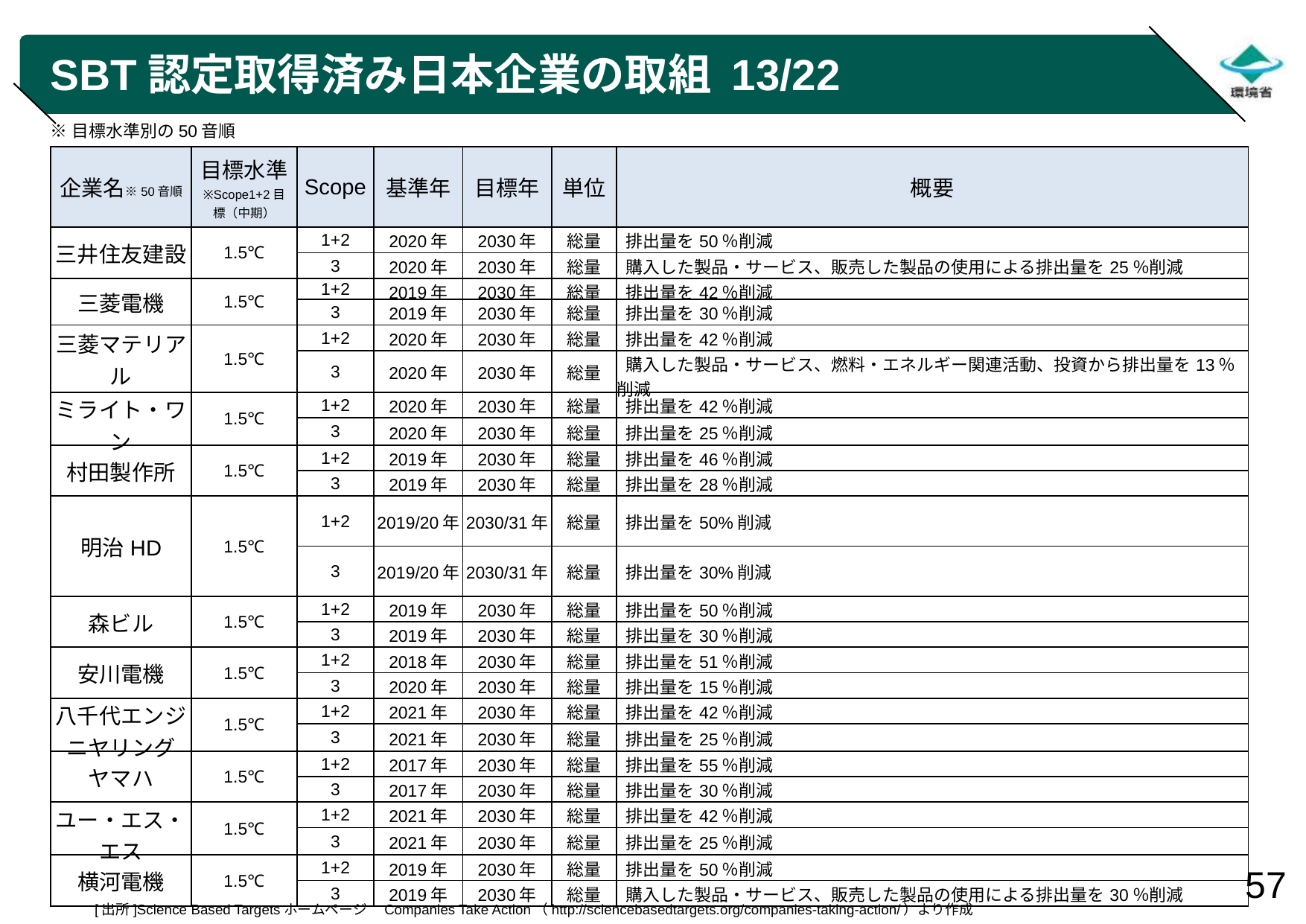

# SBT認定取得済み日本企業の取組 13/22
※目標水準別の50音順
| 企業名※50音順 | 目標水準 ※Scope1+2目標（中期） | Scope | 基準年 | 目標年 | 単位 | 概要 |
| --- | --- | --- | --- | --- | --- | --- |
| 三井住友建設 | 1.5℃ | 1+2 | 2020年 | 2030年 | 総量 | 排出量を50％削減 |
|  |  | 3 | 2020年 | 2030年 | 総量 | 購入した製品・サービス、販売した製品の使用による排出量を25％削減 |
| 三菱電機 | 1.5℃ | 1+2 | 2019年 | 2030年 | 総量 | 排出量を42％削減 |
|  |  | 3 | 2019年 | 2030年 | 総量 | 排出量を30％削減 |
| 三菱マテリアル | 1.5℃ | 1+2 | 2020年 | 2030年 | 総量 | 排出量を42％削減 |
|  |  | 3 | 2020年 | 2030年 | 総量 | 購入した製品・サービス、燃料・エネルギー関連活動、投資から排出量を13％削減 |
| ミライト・ワン | 1.5℃ | 1+2 | 2020年 | 2030年 | 総量 | 排出量を42％削減 |
|  |  | 3 | 2020年 | 2030年 | 総量 | 排出量を25％削減 |
| 村田製作所 | 1.5℃ | 1+2 | 2019年 | 2030年 | 総量 | 排出量を46％削減 |
|  |  | 3 | 2019年 | 2030年 | 総量 | 排出量を28％削減 |
| 明治HD | 1.5℃ | 1+2 | 2019/20年 | 2030/31年 | 総量 | 排出量を50%削減 |
|  |  | 3 | 2019/20年 | 2030/31年 | 総量 | 排出量を30%削減 |
| 森ビル | 1.5℃ | 1+2 | 2019年 | 2030年 | 総量 | 排出量を50％削減 |
|  |  | 3 | 2019年 | 2030年 | 総量 | 排出量を30％削減 |
| 安川電機 | 1.5℃ | 1+2 | 2018年 | 2030年 | 総量 | 排出量を51％削減 |
|  |  | 3 | 2020年 | 2030年 | 総量 | 排出量を15％削減 |
| 八千代エンジニヤリング | 1.5℃ | 1+2 | 2021年 | 2030年 | 総量 | 排出量を42％削減 |
|  |  | 3 | 2021年 | 2030年 | 総量 | 排出量を25％削減 |
| ヤマハ | 1.5℃ | 1+2 | 2017年 | 2030年 | 総量 | 排出量を55％削減 |
|  |  | 3 | 2017年 | 2030年 | 総量 | 排出量を30％削減 |
| ユー・エス・エス | 1.5℃ | 1+2 | 2021年 | 2030年 | 総量 | 排出量を42％削減 |
|  |  | 3 | 2021年 | 2030年 | 総量 | 排出量を25％削減 |
| 横河電機 | 1.5℃ | 1+2 | 2019年 | 2030年 | 総量 | 排出量を50％削減 |
|  |  | 3 | 2019年 | 2030年 | 総量 | 購入した製品・サービス、販売した製品の使用による排出量を30％削減 |
[出所]Science Based Targetsホームページ　Companies Take Action（http://sciencebasedtargets.org/companies-taking-action/）より作成